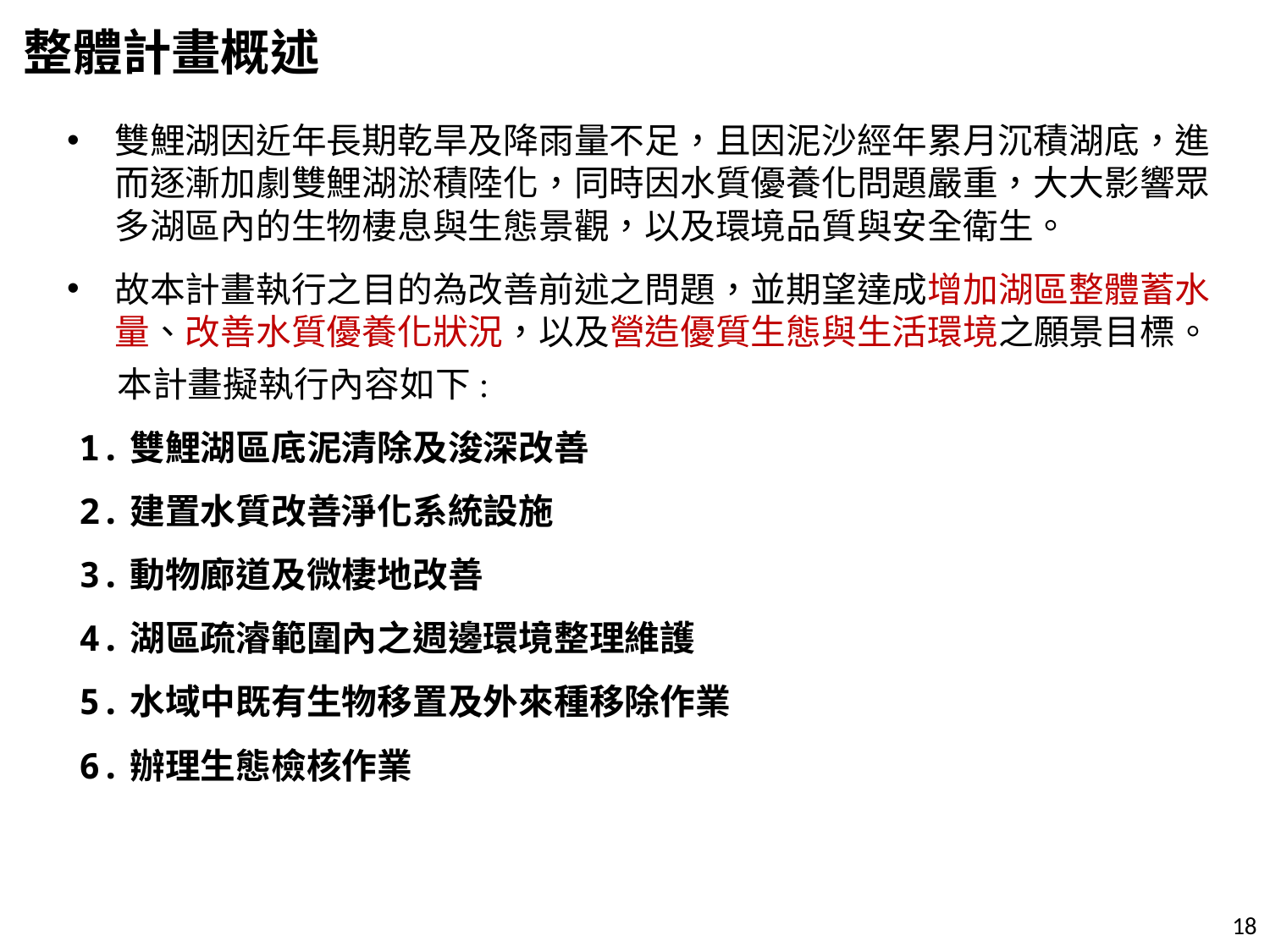

# 整體計畫概述
雙鯉湖因近年長期乾旱及降雨量不足，且因泥沙經年累月沉積湖底，進而逐漸加劇雙鯉湖淤積陸化，同時因水質優養化問題嚴重，大大影響眾多湖區內的生物棲息與生態景觀，以及環境品質與安全衛生。
故本計畫執行之目的為改善前述之問題，並期望達成增加湖區整體蓄水量、改善水質優養化狀況，以及營造優質生態與生活環境之願景目標。
本計畫擬執行內容如下:
1.雙鯉湖區底泥清除及浚深改善
2.建置水質改善淨化系統設施
3.動物廊道及微棲地改善
4.湖區疏濬範圍內之週邊環境整理維護
5.水域中既有生物移置及外來種移除作業
6.辦理生態檢核作業
18